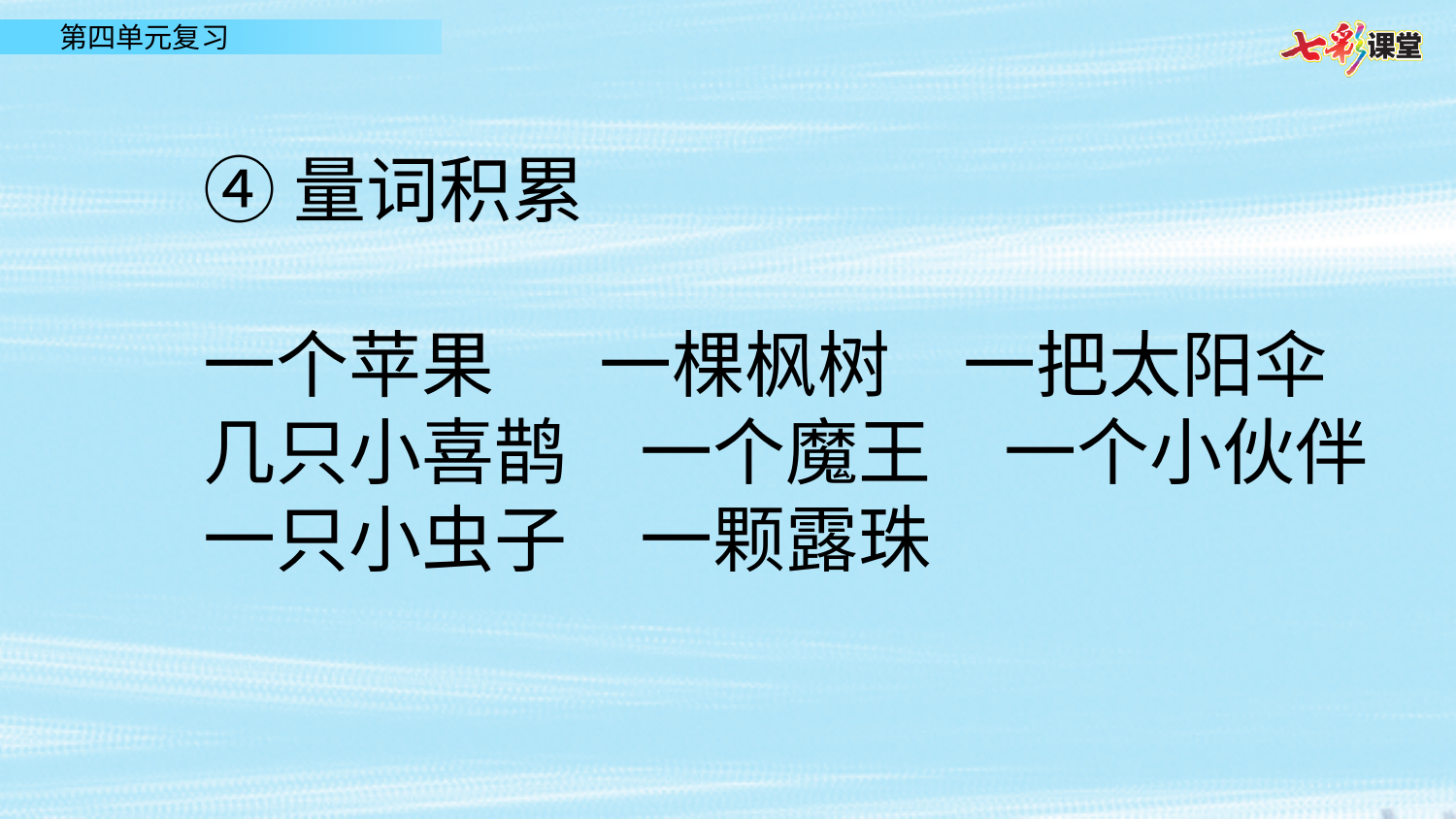

④量词积累

一个苹果　  一棵枫树　一把太阳伞
几只小喜鹊　一个魔王　一个小伙伴
一只小虫子　一颗露珠